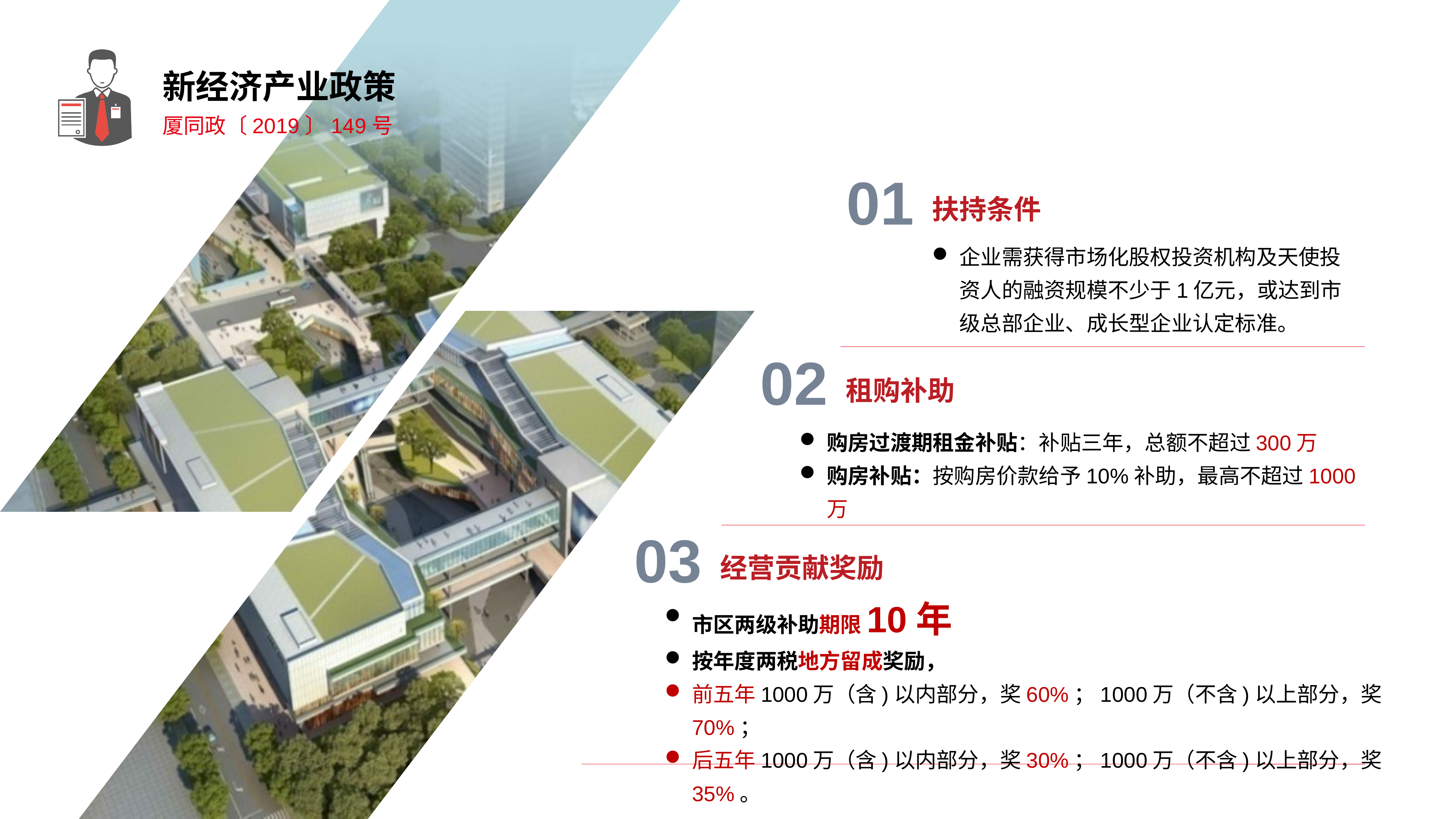

新经济产业政策
厦同政〔2019〕149号
01
扶持条件
企业需获得市场化股权投资机构及天使投资人的融资规模不少于1亿元，或达到市级总部企业、成长型企业认定标准。
02

租购补助
购房过渡期租金补贴：补贴三年，总额不超过300万
购房补贴：按购房价款给予10%补助，最高不超过1000万
03

经营贡献奖励
市区两级补助期限10年
按年度两税地方留成奖励，
前五年1000万（含)以内部分，奖60%；1000万（不含)以上部分，奖70%；
后五年1000万（含)以内部分，奖30%；1000万（不含)以上部分，奖35%。